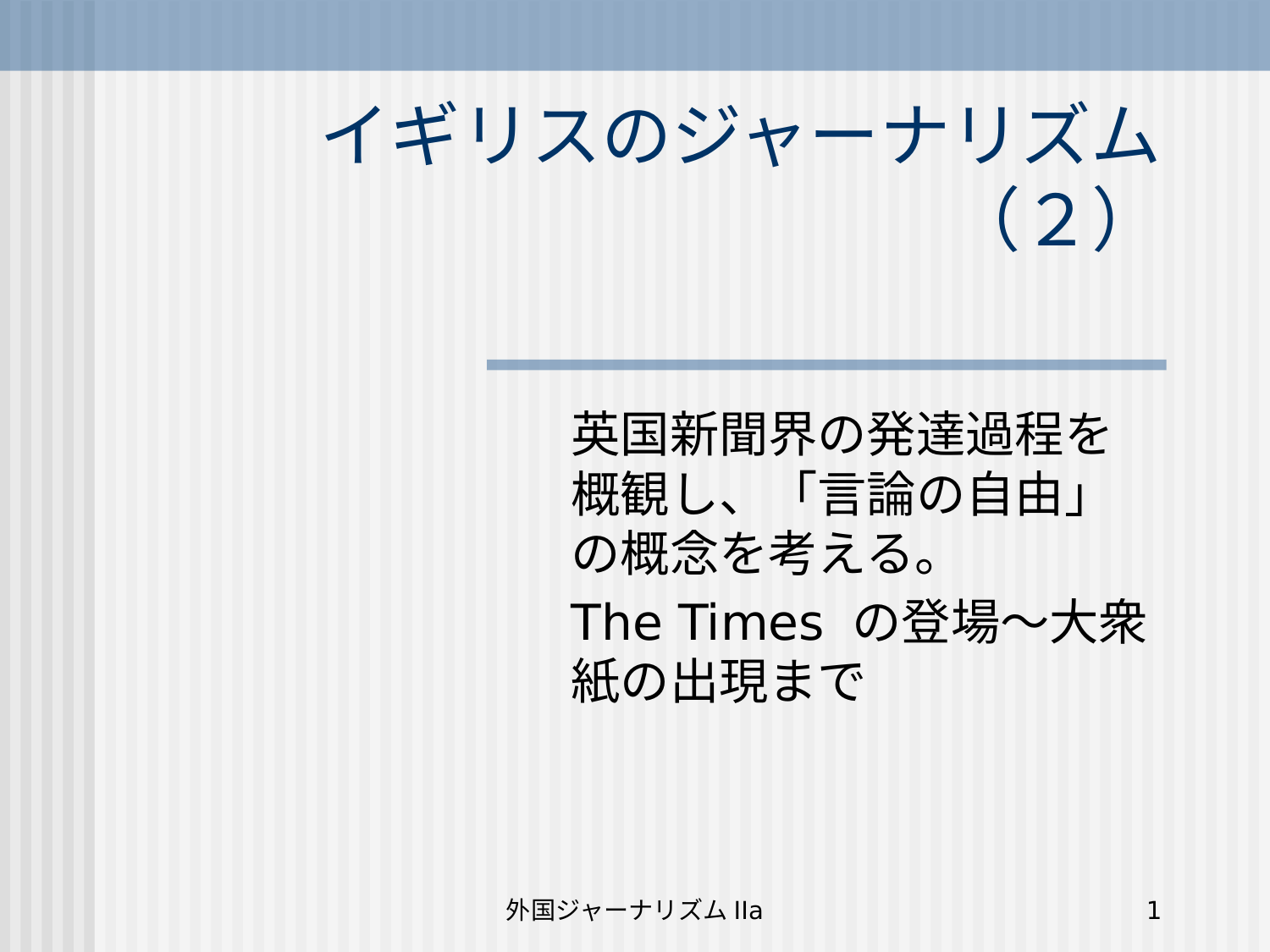

# イギリスのジャーナリズム（２）
英国新聞界の発達過程を概観し、「言論の自由」の概念を考える。
The Times の登場～大衆紙の出現まで
外国ジャーナリズムIIa
1